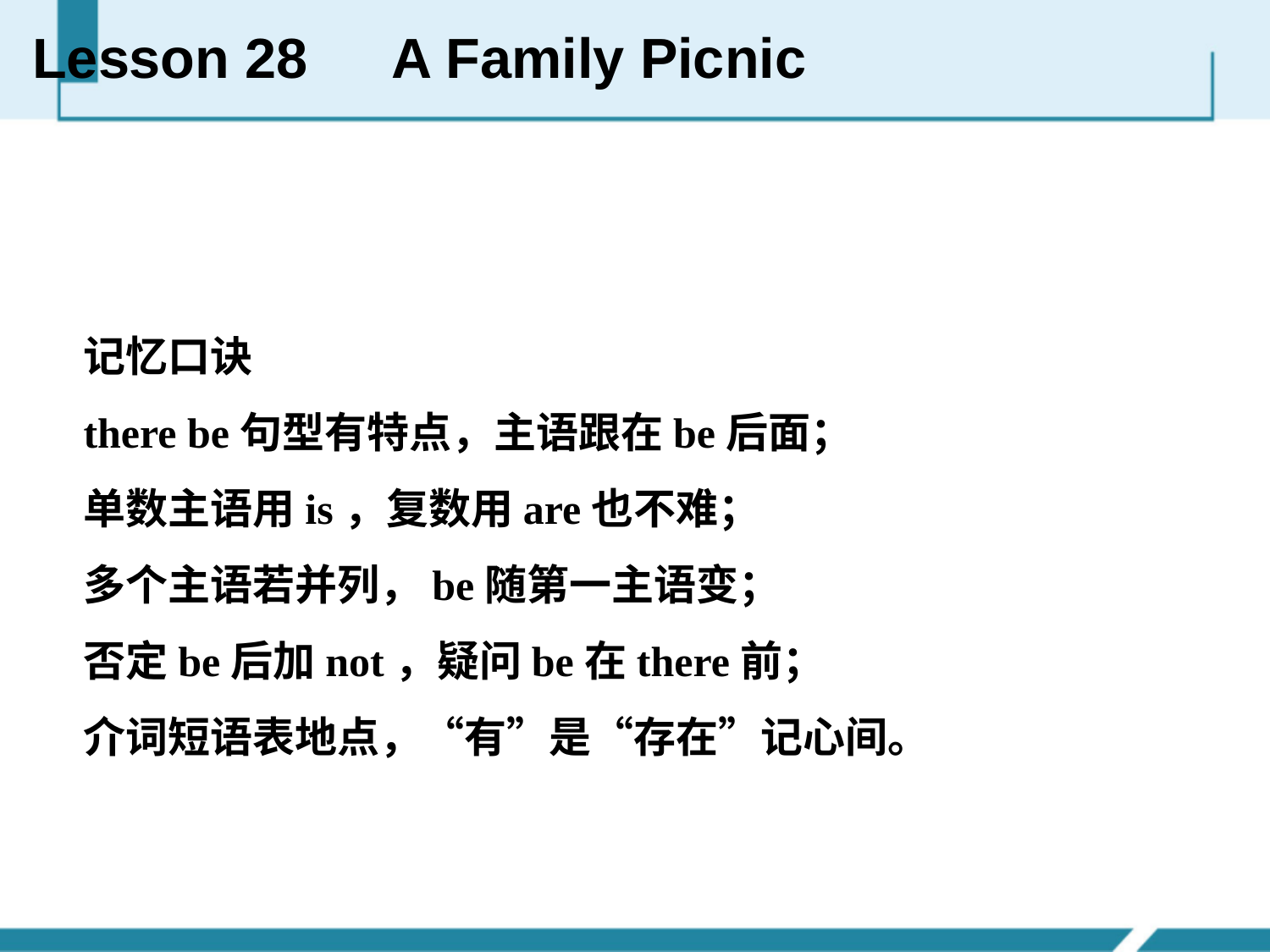

Lesson 28　A Family Picnic
记忆口诀
there be句型有特点，主语跟在be后面；
单数主语用is，复数用are也不难；
多个主语若并列，be随第一主语变；
否定be后加not，疑问be在there前；
介词短语表地点，“有”是“存在”记心间。